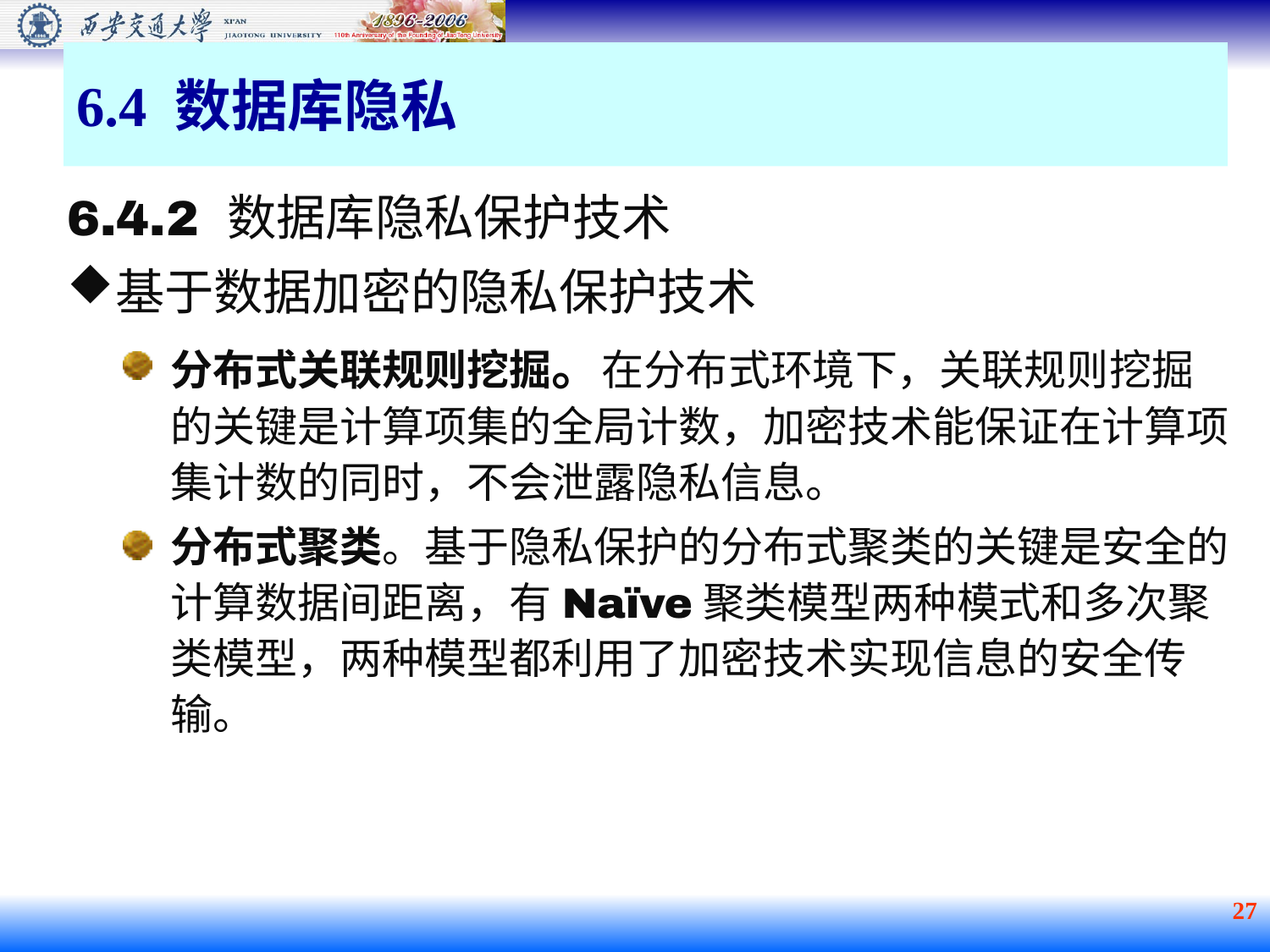

6.4 数据库隐私

6.4.2 数据库隐私保护技术
基于数据加密的隐私保护技术
分布式关联规则挖掘。在分布式环境下，关联规则挖掘的关键是计算项集的全局计数，加密技术能保证在计算项集计数的同时，不会泄露隐私信息。
分布式聚类。基于隐私保护的分布式聚类的关键是安全的计算数据间距离，有Naïve聚类模型两种模式和多次聚类模型，两种模型都利用了加密技术实现信息的安全传输。
 27